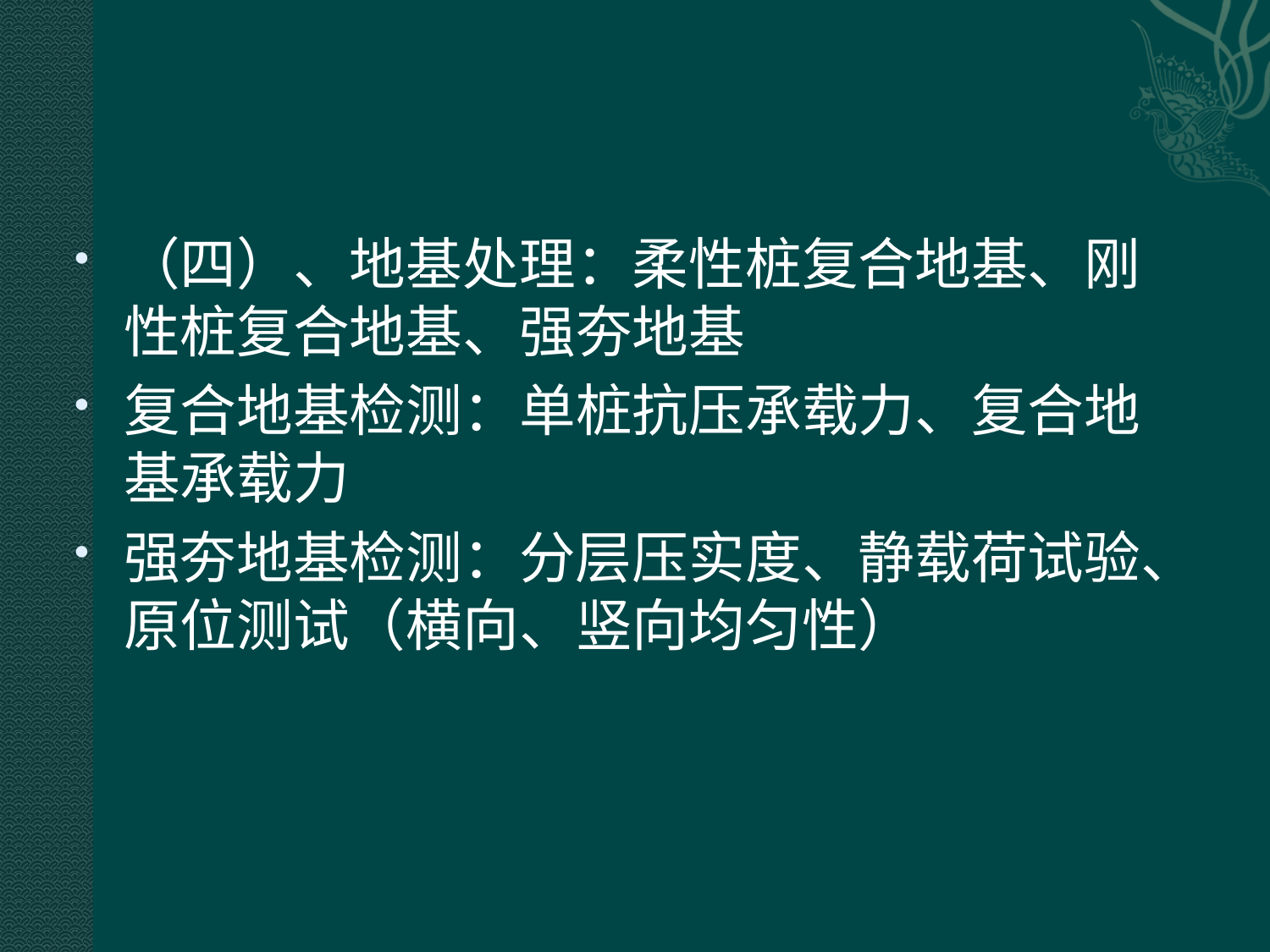

#
（四）、地基处理：柔性桩复合地基、刚性桩复合地基、强夯地基
复合地基检测：单桩抗压承载力、复合地基承载力
强夯地基检测：分层压实度、静载荷试验、原位测试（横向、竖向均匀性）